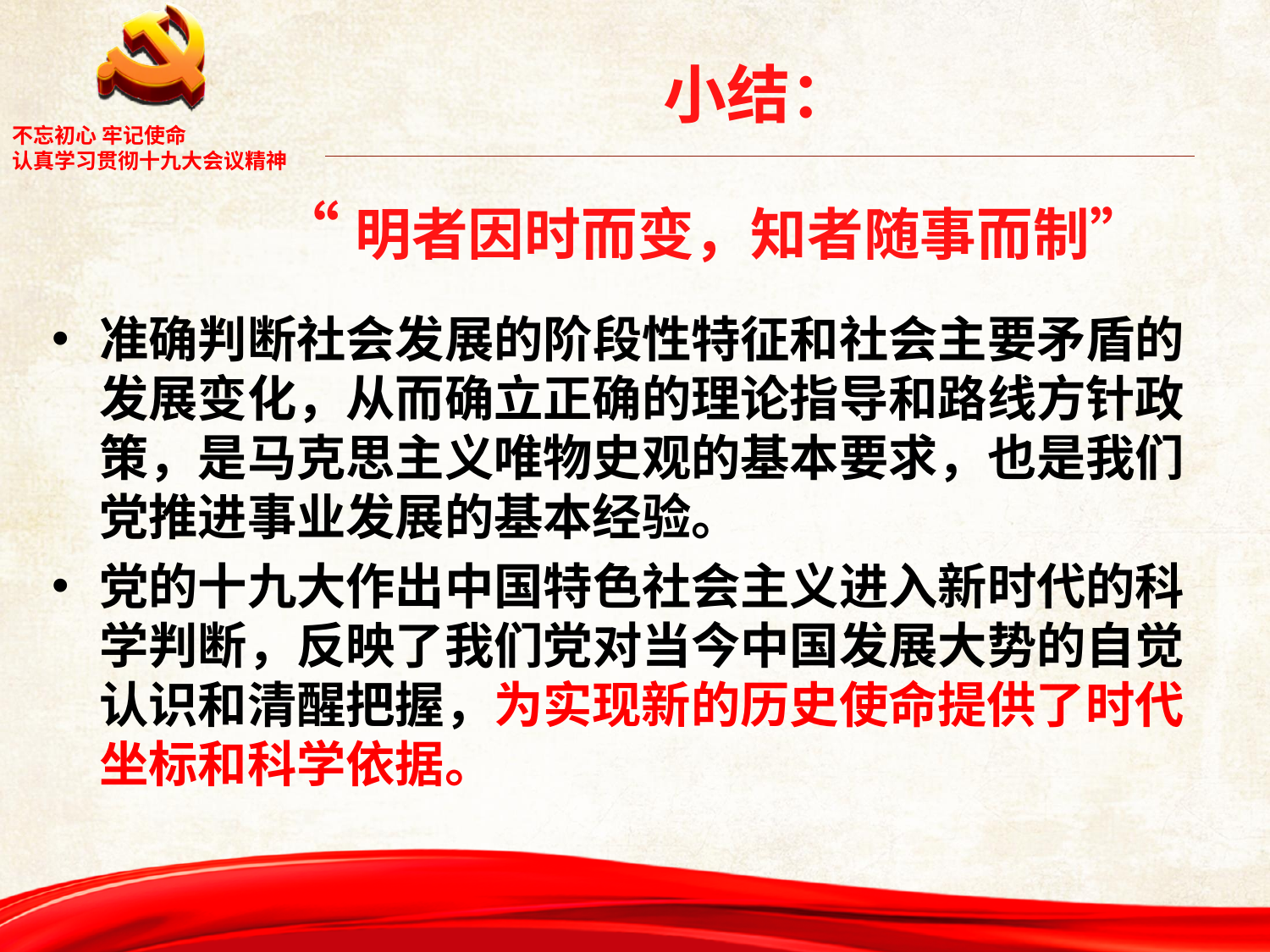

小结：
# “明者因时而变，知者随事而制”
准确判断社会发展的阶段性特征和社会主要矛盾的发展变化，从而确立正确的理论指导和路线方针政策，是马克思主义唯物史观的基本要求，也是我们党推进事业发展的基本经验。
党的十九大作出中国特色社会主义进入新时代的科学判断，反映了我们党对当今中国发展大势的自觉认识和清醒把握，为实现新的历史使命提供了时代坐标和科学依据。

24